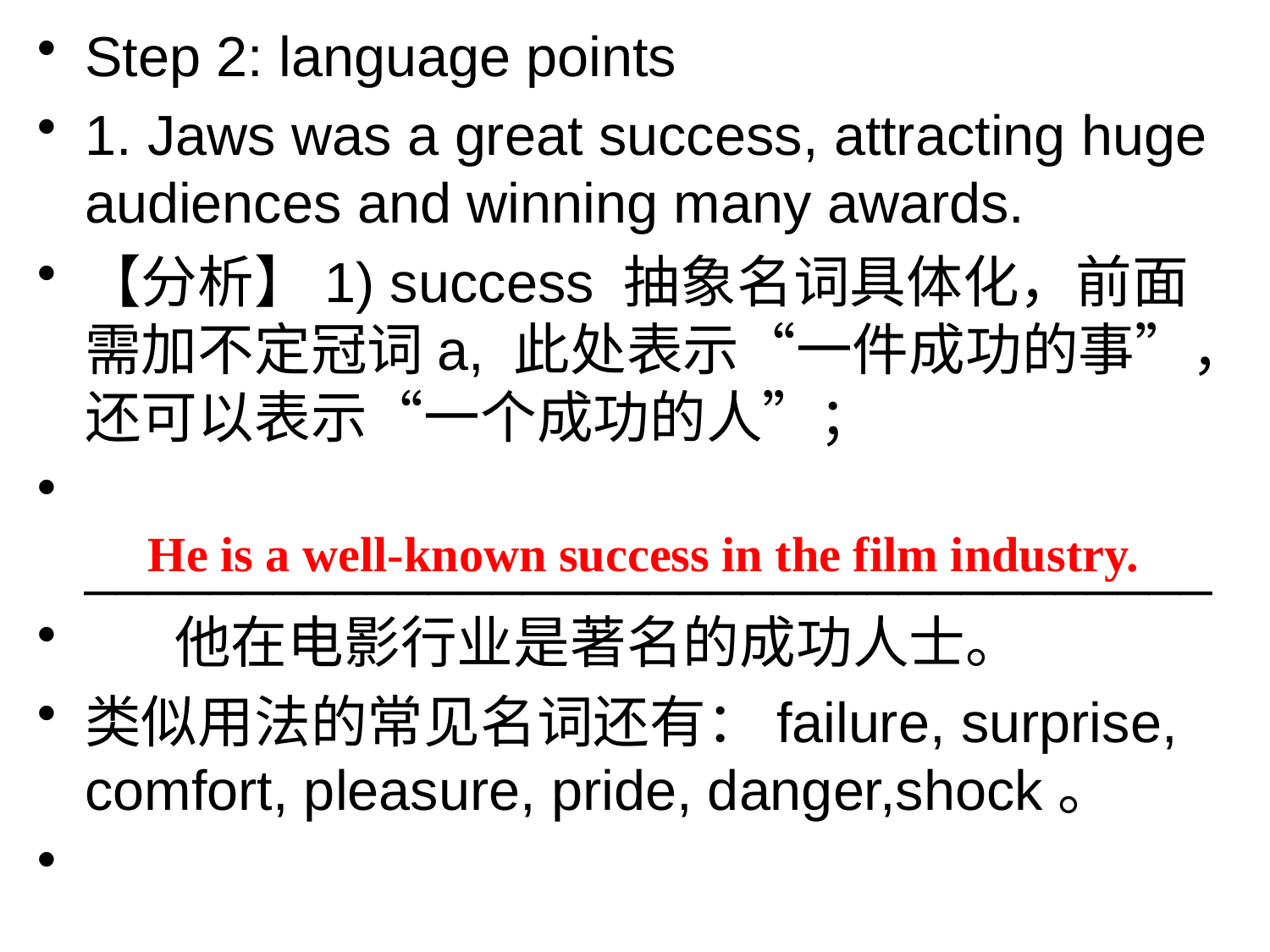

Step 2: language points
1. Jaws was a great success, attracting huge audiences and winning many awards.
【分析】1) success 抽象名词具体化，前面需加不定冠词a, 此处表示“一件成功的事”，还可以表示“一个成功的人”；
       ____________________________________
      他在电影行业是著名的成功人士。
类似用法的常见名词还有：failure, surprise, comfort, pleasure, pride, danger,shock。

He is a well-known success in the film industry.